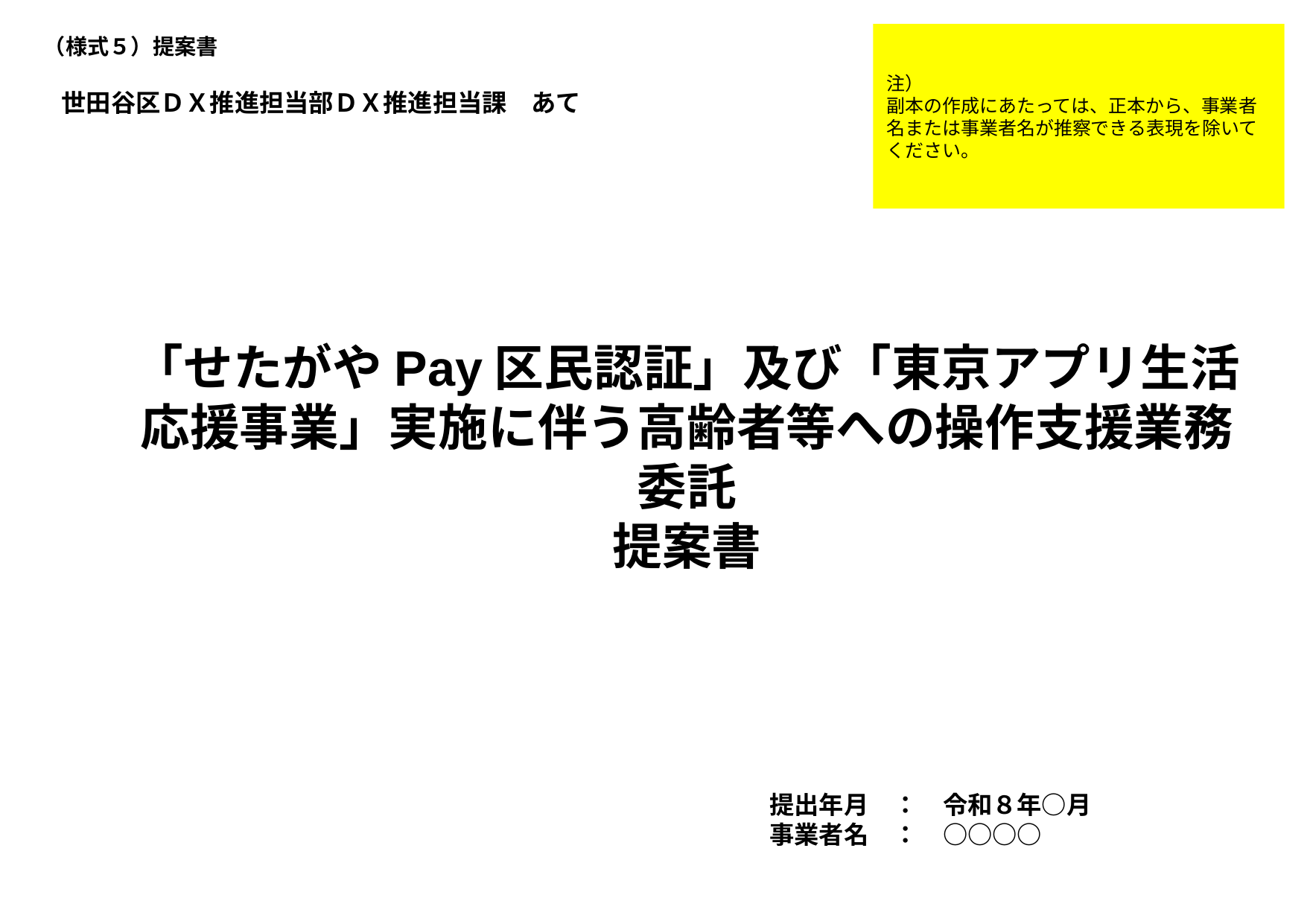

注）
副本の作成にあたっては、正本から、事業者名または事業者名が推察できる表現を除いてください。
（様式５）提案書
世田谷区ＤＸ推進担当部ＤＸ推進担当課　あて
「せたがやPay区民認証」及び「東京アプリ生活応援事業」実施に伴う高齢者等への操作支援業務委託
提案書
提出年月　：　令和８年○月
事業者名　：　○○○○